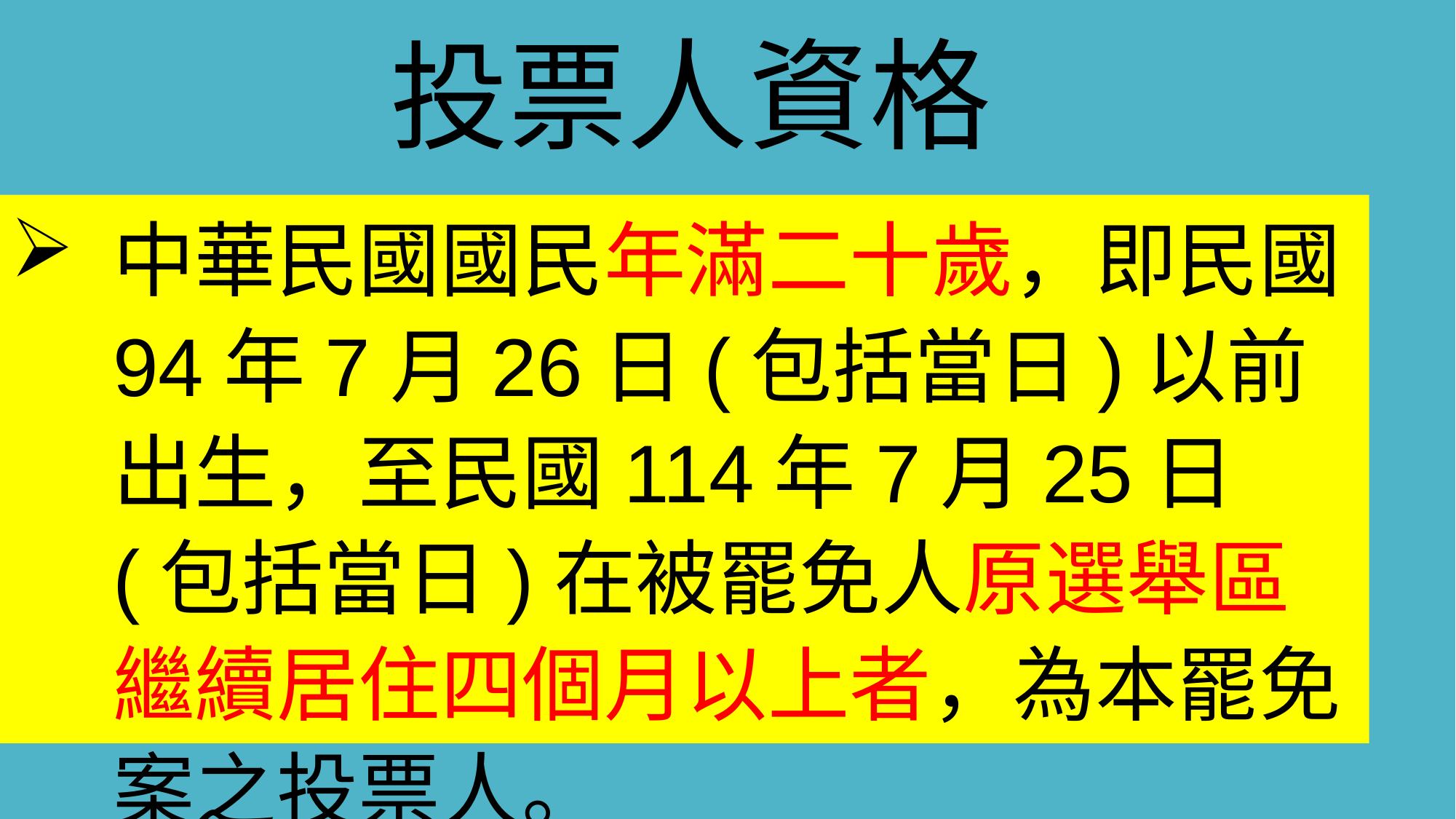

投票人資格
中華民國國民年滿二十歲，即民國94年7月26日(包括當日)以前出生，至民國114年7月25日(包括當日)在被罷免人原選舉區繼續居住四個月以上者，為本罷免案之投票人。